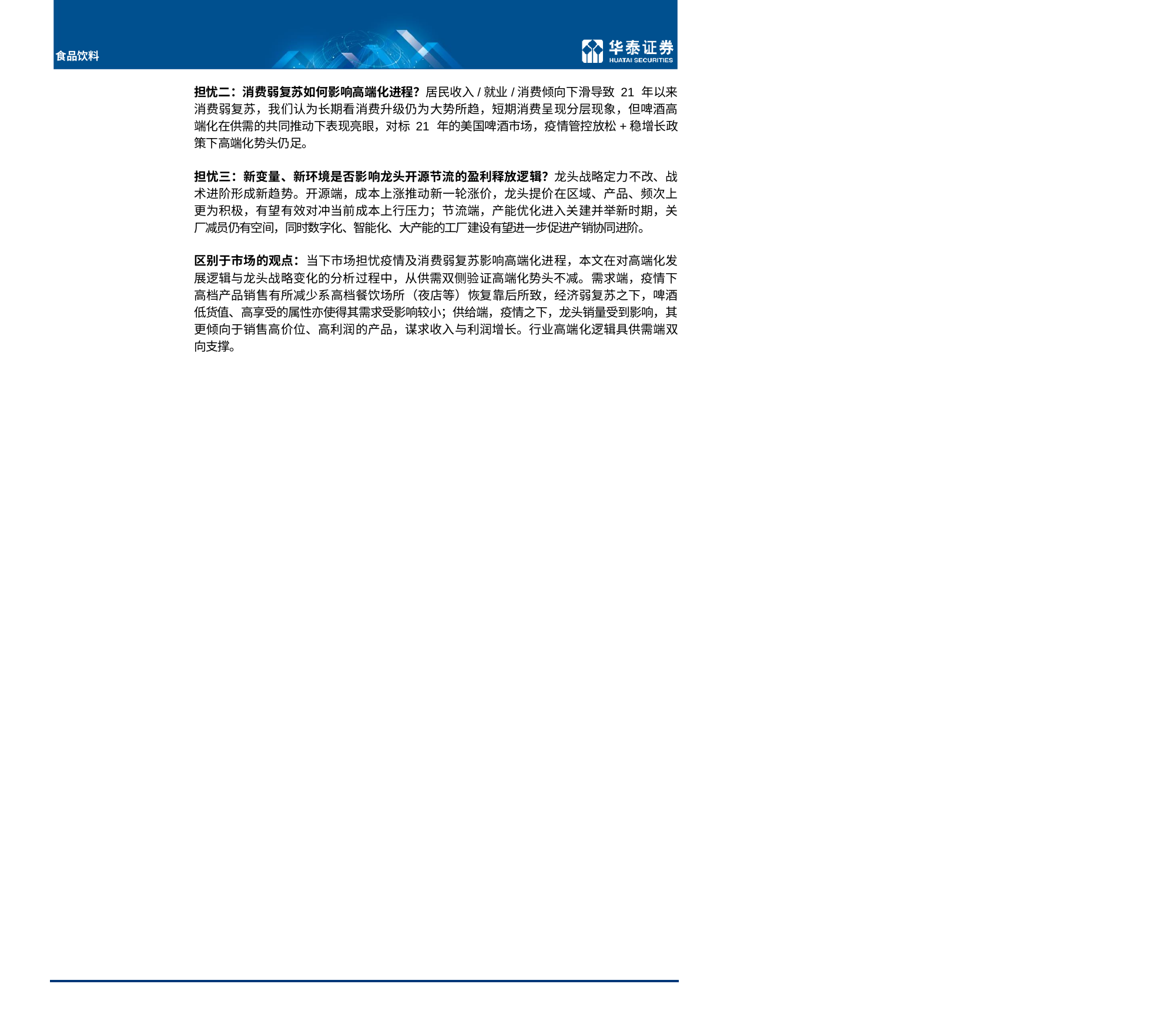

食品饮料
担忧二：消费弱复苏如何影响高端化进程？居民收入/就业/消费倾向下滑导致 21 年以来消费弱复苏，我们认为长期看消费升级仍为大势所趋，短期消费呈现分层现象，但啤酒高端化在供需的共同推动下表现亮眼，对标 21 年的美国啤酒市场，疫情管控放松+稳增长政策下高端化势头仍足。

担忧三：新变量、新环境是否影响龙头开源节流的盈利释放逻辑？龙头战略定力不改、战术进阶形成新趋势。开源端，成本上涨推动新一轮涨价，龙头提价在区域、产品、频次上更为积极，有望有效对冲当前成本上行压力；节流端，产能优化进入关建并举新时期，关厂减员仍有空间，同时数字化、智能化、大产能的工厂建设有望进一步促进产销协同进阶。

区别于市场的观点：当下市场担忧疫情及消费弱复苏影响高端化进程，本文在对高端化发展逻辑与龙头战略变化的分析过程中，从供需双侧验证高端化势头不减。需求端，疫情下高档产品销售有所减少系高档餐饮场所（夜店等）恢复靠后所致，经济弱复苏之下，啤酒低货值、高享受的属性亦使得其需求受影响较小；供给端，疫情之下，龙头销量受到影响，其更倾向于销售高价位、高利润的产品，谋求收入与利润增长。行业高端化逻辑具供需端双向支撑。